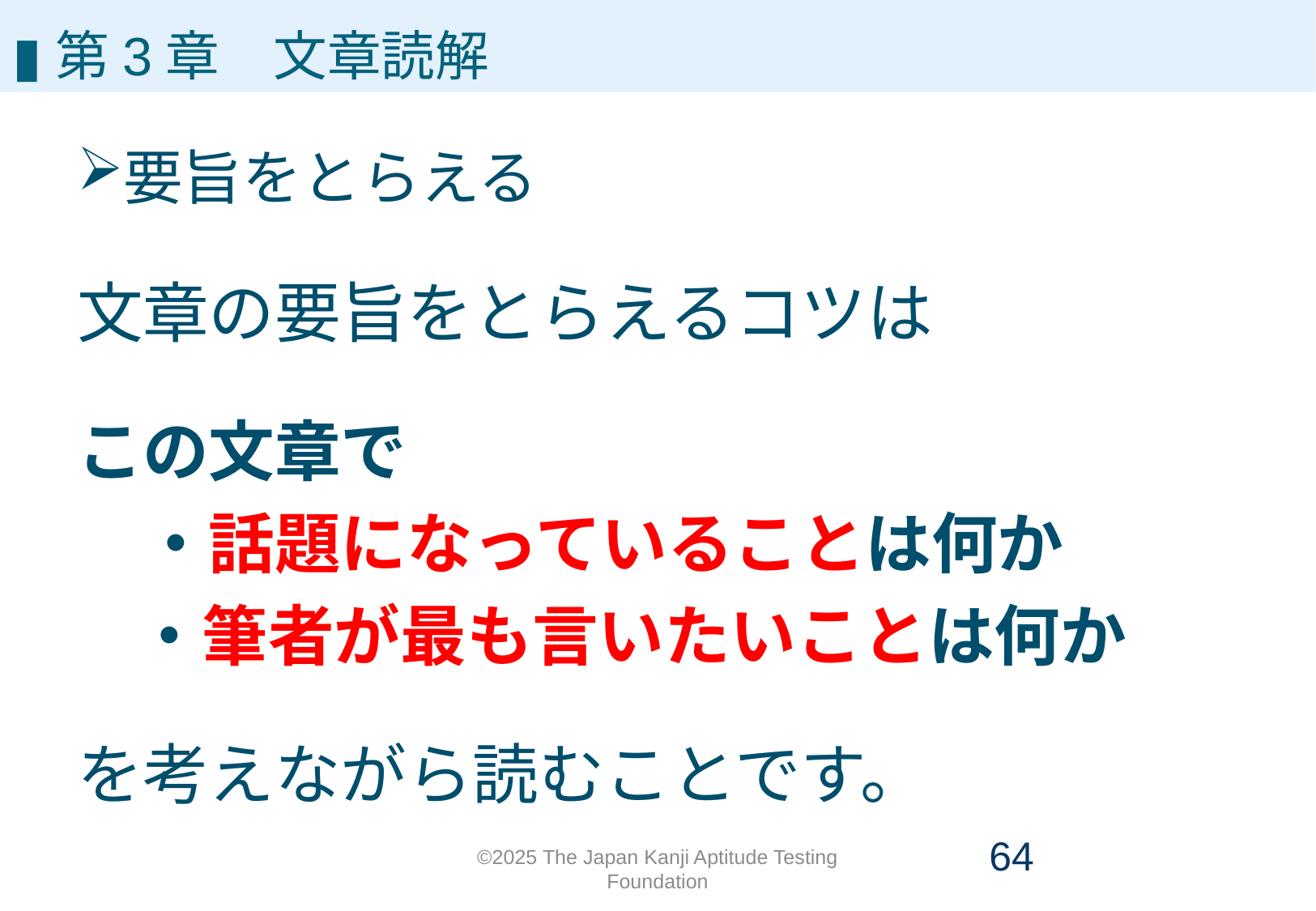

▮第3章　文章読解
要旨をとらえる

文章の要旨をとらえるコツは

この文章で
　・話題になっていることは何か
　・筆者が最も言いたいことは何か

を考えながら読むことです。

©2025 The Japan Kanji Aptitude Testing Foundation
64